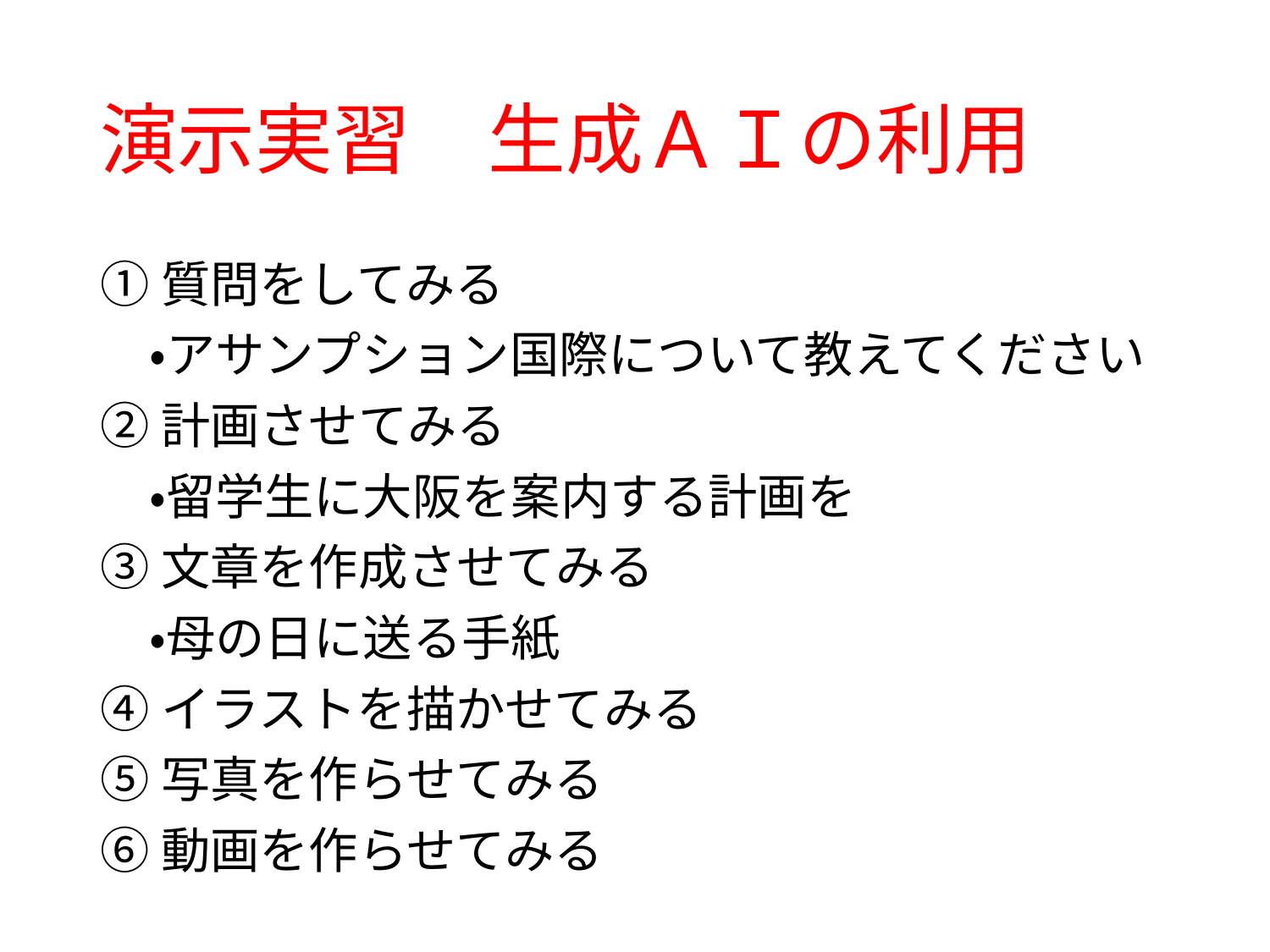

# 演示実習　生成ＡＩの利用
①質問をしてみる
　・アサンプション国際について教えてください
②計画させてみる
　・留学生に大阪を案内する計画を
③文章を作成させてみる
　・母の日に送る手紙
④イラストを描かせてみる
⑤写真を作らせてみる
⑥動画を作らせてみる